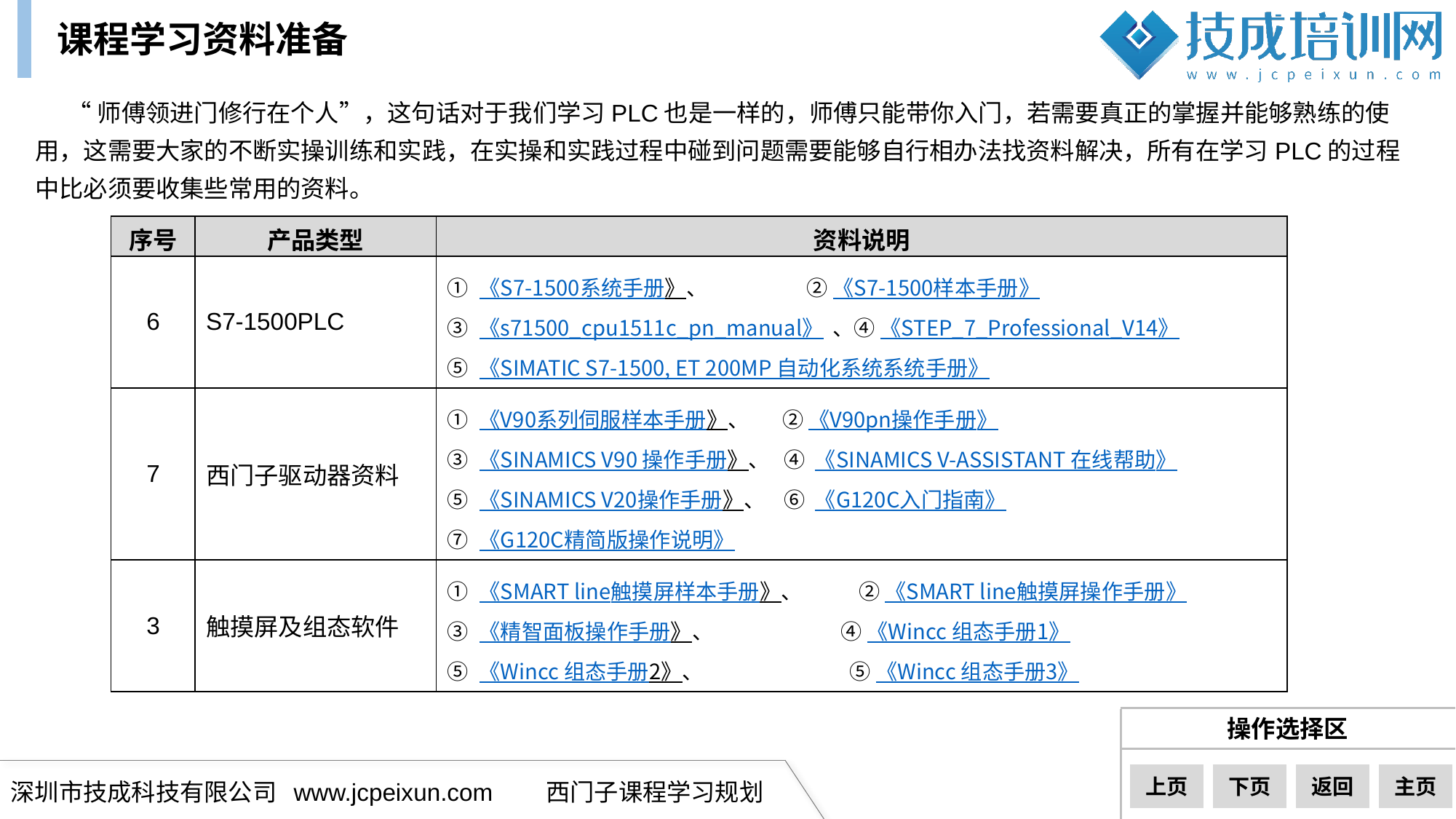

课程学习资料准备
“师傅领进门修行在个人”，这句话对于我们学习PLC也是一样的，师傅只能带你入门，若需要真正的掌握并能够熟练的使用，这需要大家的不断实操训练和实践，在实操和实践过程中碰到问题需要能够自行相办法找资料解决，所有在学习PLC的过程中比必须要收集些常用的资料。
| 序号 | 产品类型 | 资料说明 |
| --- | --- | --- |
| 6 | S7-1500PLC | ① 《S7-1500系统手册》、 ② 《S7-1500样本手册》 ③ 《s71500\_cpu1511c\_pn\_manual》 、④ 《STEP\_7\_Professional\_V14》 ⑤ 《SIMATIC S7-1500, ET 200MP 自动化系统系统手册》 |
| 7 | 西门子驱动器资料 | ① 《V90系列伺服样本手册》、 ② 《V90pn操作手册》 ③ 《SINAMICS V90 操作手册》、 ④ 《SINAMICS V-ASSISTANT 在线帮助》 ⑤ 《SINAMICS V20操作手册》、 ⑥ 《G120C入门指南》 ⑦ 《G120C精简版操作说明》 |
| 3 | 触摸屏及组态软件 | ① 《SMART line触摸屏样本手册》、 ② 《SMART line触摸屏操作手册》 ③ 《精智面板操作手册》、 ④ 《Wincc 组态手册1》 ⑤ 《Wincc 组态手册2》、 ⑤ 《Wincc 组态手册3》 |
下一页
下一页
上页
下页
返回
主页